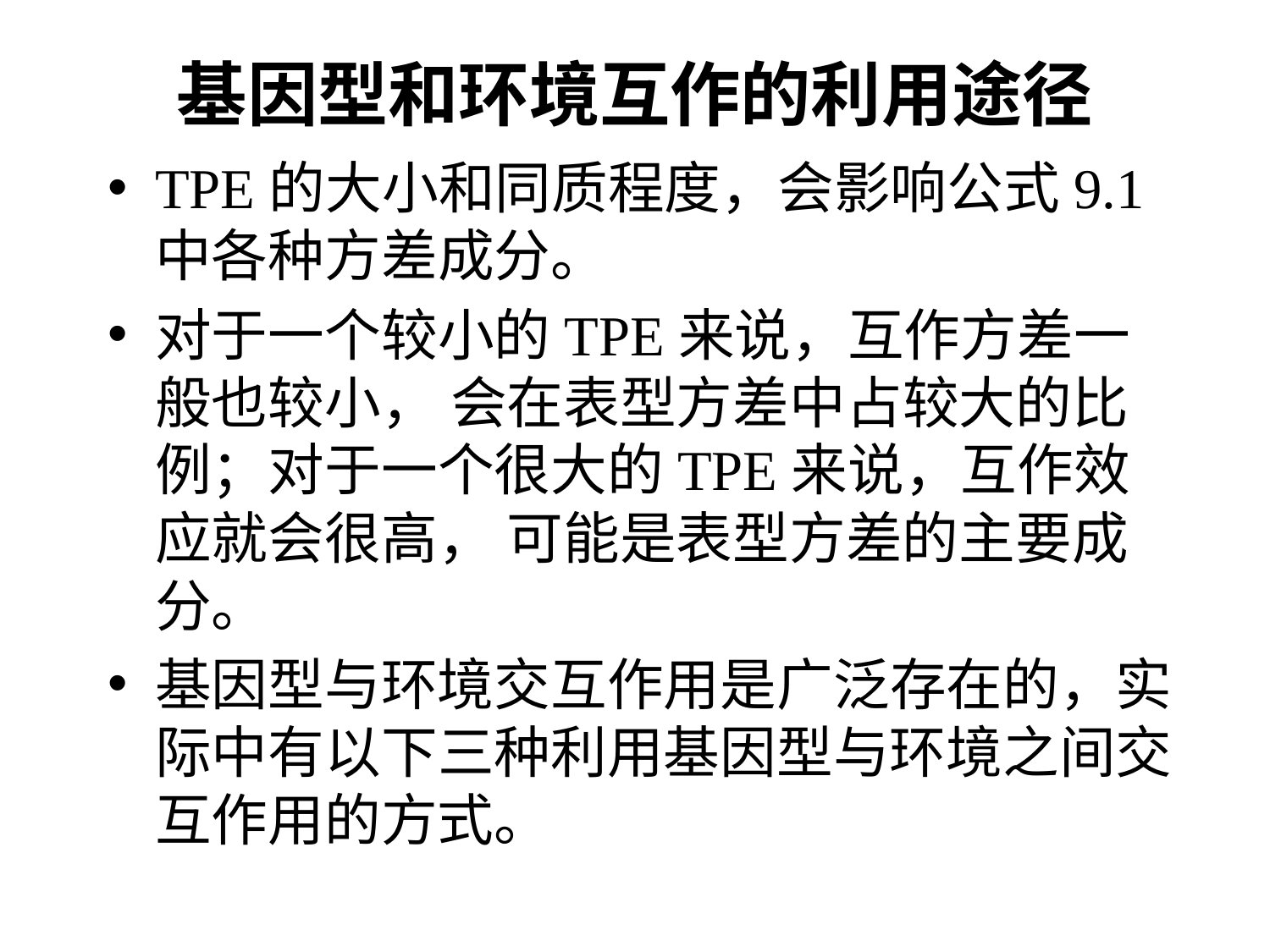

# 基因型和环境互作的利用途径
TPE的大小和同质程度，会影响公式9.1中各种方差成分。
对于一个较小的TPE来说，互作方差一般也较小， 会在表型方差中占较大的比例；对于一个很大的TPE来说，互作效应就会很高， 可能是表型方差的主要成分。
基因型与环境交互作用是广泛存在的，实际中有以下三种利用基因型与环境之间交互作用的方式。